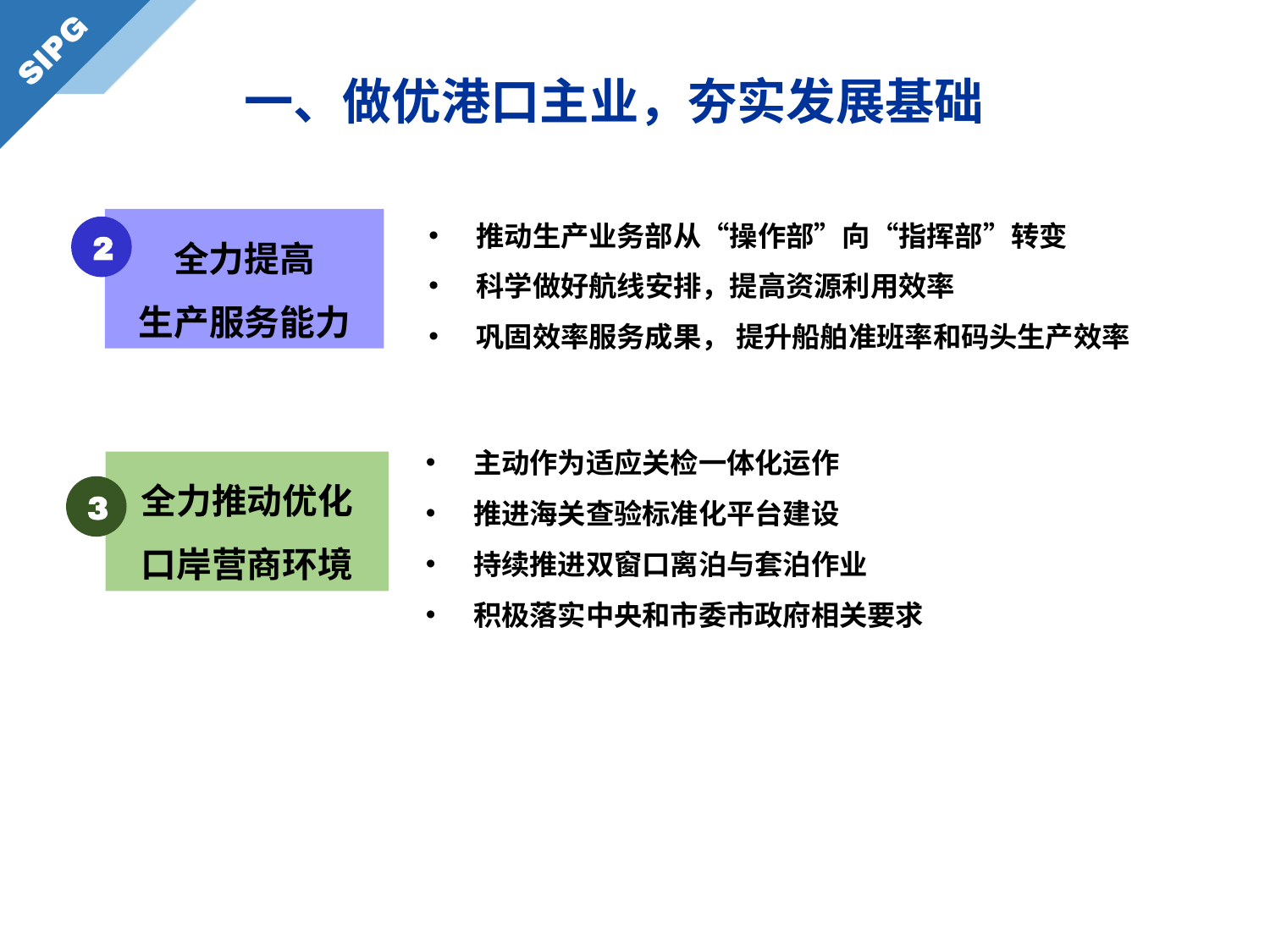

SIPG
一、做优港口主业，夯实发展基础
推动生产业务部从“操作部”向“指挥部”转变
科学做好航线安排，提高资源利用效率
巩固效率服务成果， 提升船舶准班率和码头生产效率
全力提高
生产服务能力
2
主动作为适应关检一体化运作
推进海关查验标准化平台建设
持续推进双窗口离泊与套泊作业
积极落实中央和市委市政府相关要求
全力推动优化
口岸营商环境
3